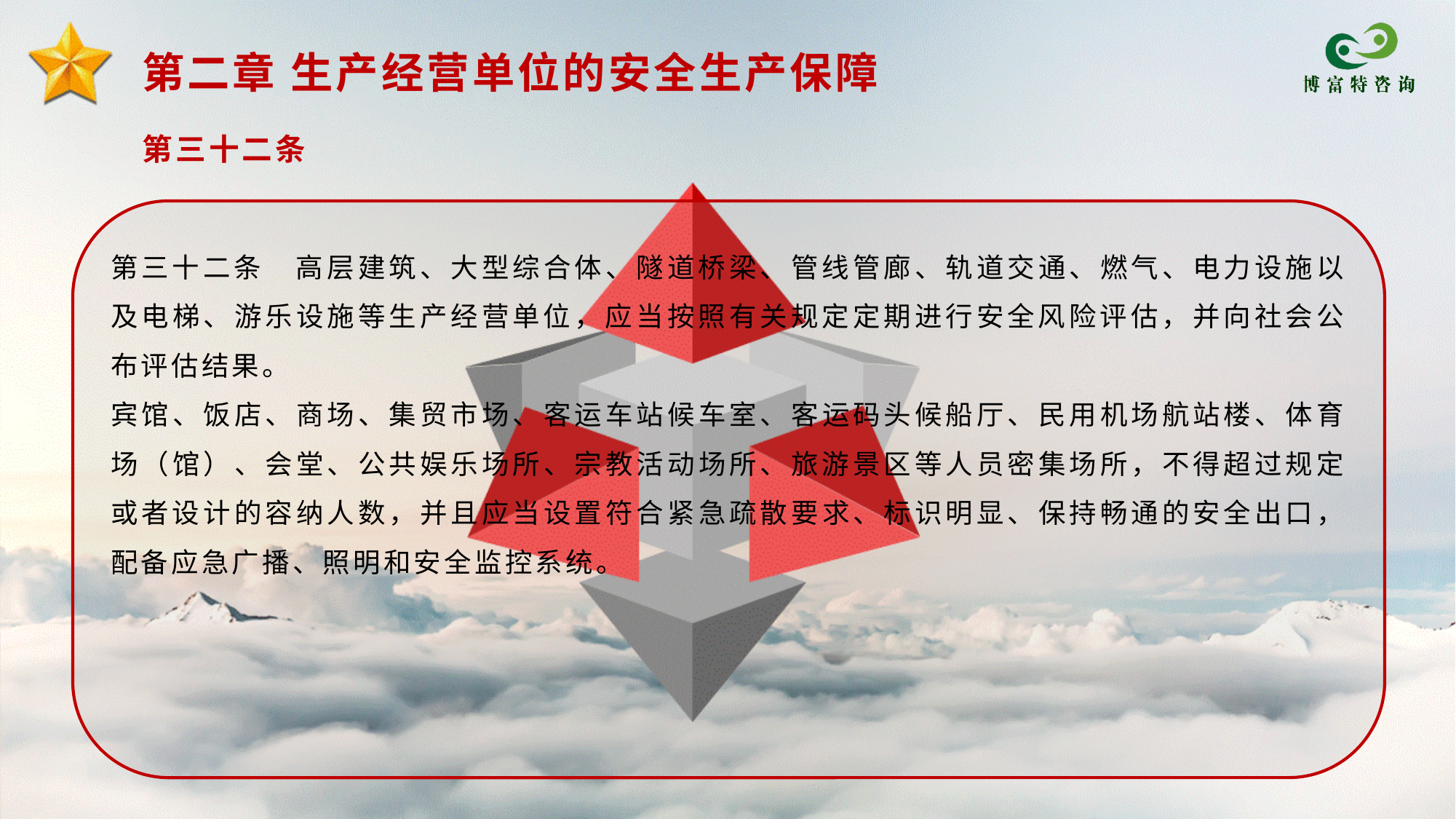

第二章 生产经营单位的安全生产保障
第三十二条
第三十二条　高层建筑、大型综合体、隧道桥梁、管线管廊、轨道交通、燃气、电力设施以及电梯、游乐设施等生产经营单位，应当按照有关规定定期进行安全风险评估，并向社会公布评估结果。
宾馆、饭店、商场、集贸市场、客运车站候车室、客运码头候船厅、民用机场航站楼、体育场（馆）、会堂、公共娱乐场所、宗教活动场所、旅游景区等人员密集场所，不得超过规定或者设计的容纳人数，并且应当设置符合紧急疏散要求、标识明显、保持畅通的安全出口，配备应急广播、照明和安全监控系统。